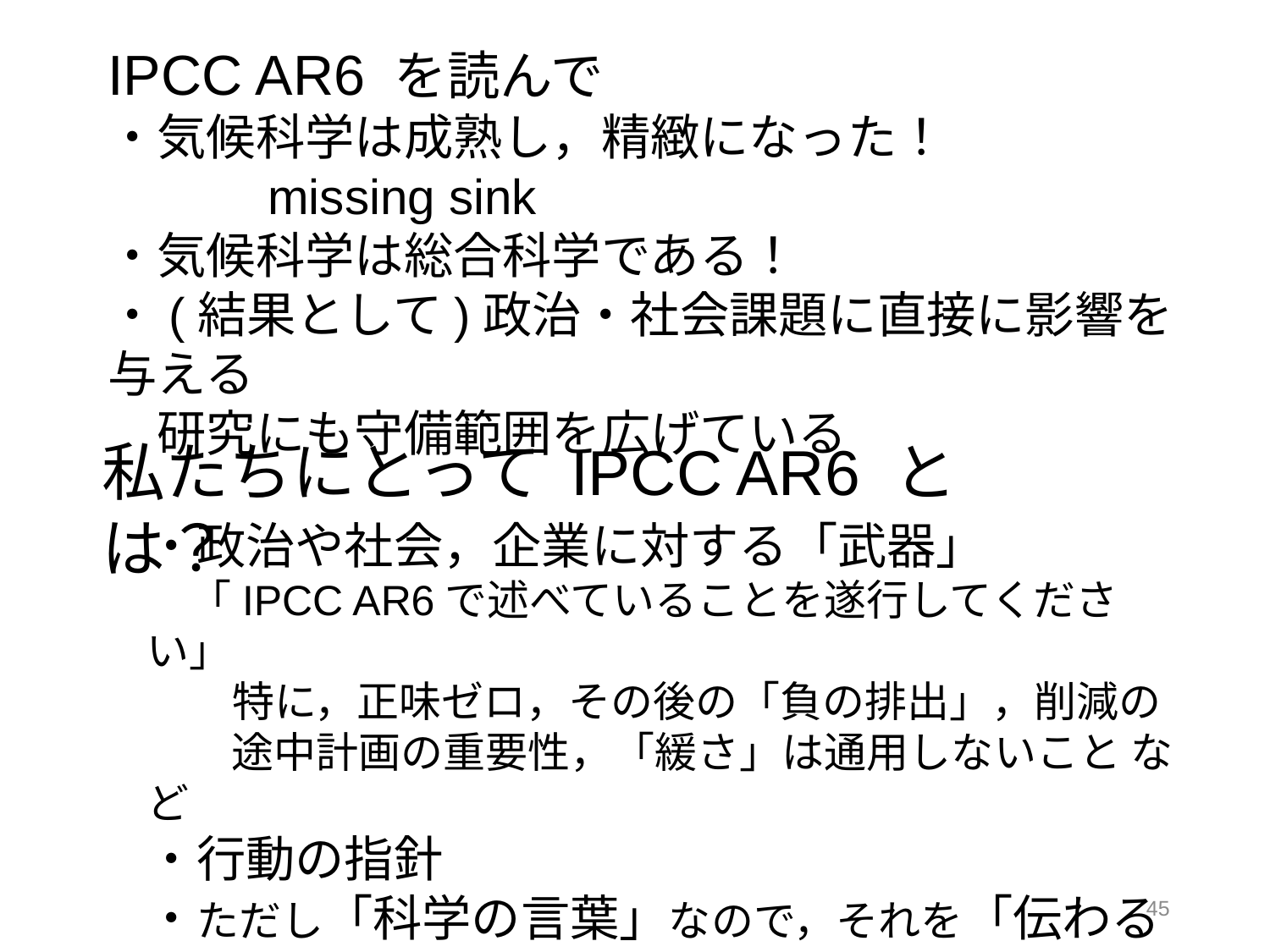

IPCC AR6 を読んで
・気候科学は成熟し，精緻になった！
　　　missing sink
・気候科学は総合科学である！
・(結果として)政治・社会課題に直接に影響を与える
　研究にも守備範囲を広げている
私たちにとって IPCC AR6 とは？
・政治や社会，企業に対する「武器」
　「IPCC AR6で述べていることを遂行してください」
　　特に，正味ゼロ，その後の「負の排出」，削減の
　　途中計画の重要性，「緩さ」は通用しないこと など
・行動の指針
・ただし「科学の言葉」なので，それを「伝わる言葉」に
　変換する努力は必要
45